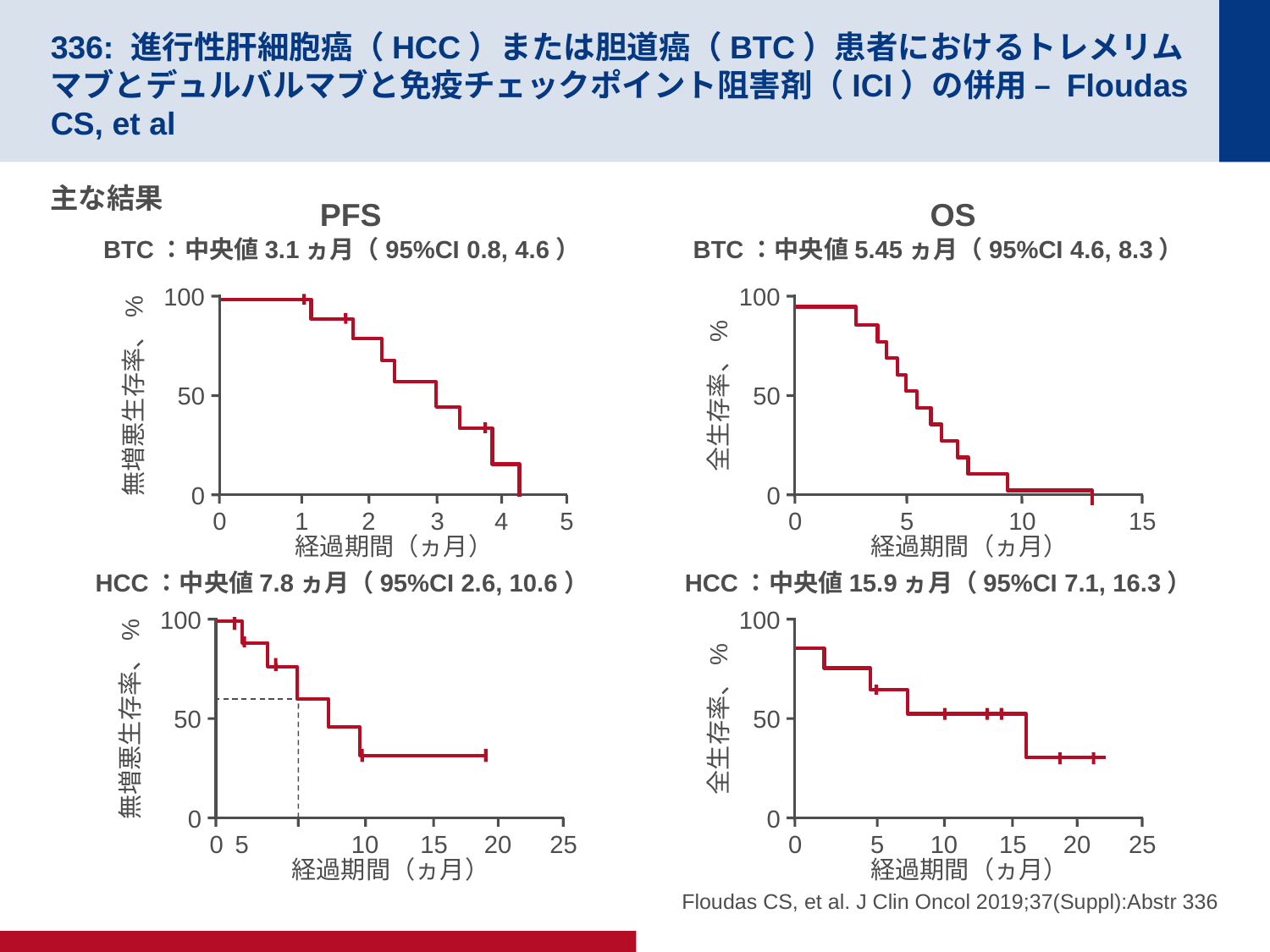

# 336: 進行性肝細胞癌（HCC）または胆道癌（BTC）患者におけるトレメリムマブとデュルバルマブと免疫チェックポイント阻害剤（ICI）の併用 – Floudas CS, et al
主な結果

PFS
OS
BTC：中央値3.1ヵ月（95%CI 0.8, 4.6）
100

50
無増悪生存率、%
0
0
1
2
3
4
5
経過期間（ヵ月）
BTC：中央値5.45ヵ月（95%CI 4.6, 8.3）
100

全生存率、%
50
0
0
5
10
15
経過期間（ヵ月）

HCC：中央値7.8ヵ月（95%CI 2.6, 10.6）
100

50
無増悪生存率、%
0
0
5
10
15
20
25
経過期間（ヵ月）
HCC：中央値15.9ヵ月（95%CI 7.1, 16.3）
100

全生存率、%
50
0
0
5
10
15
20
25
経過期間（ヵ月）

Floudas CS, et al. J Clin Oncol 2019;37(Suppl):Abstr 336